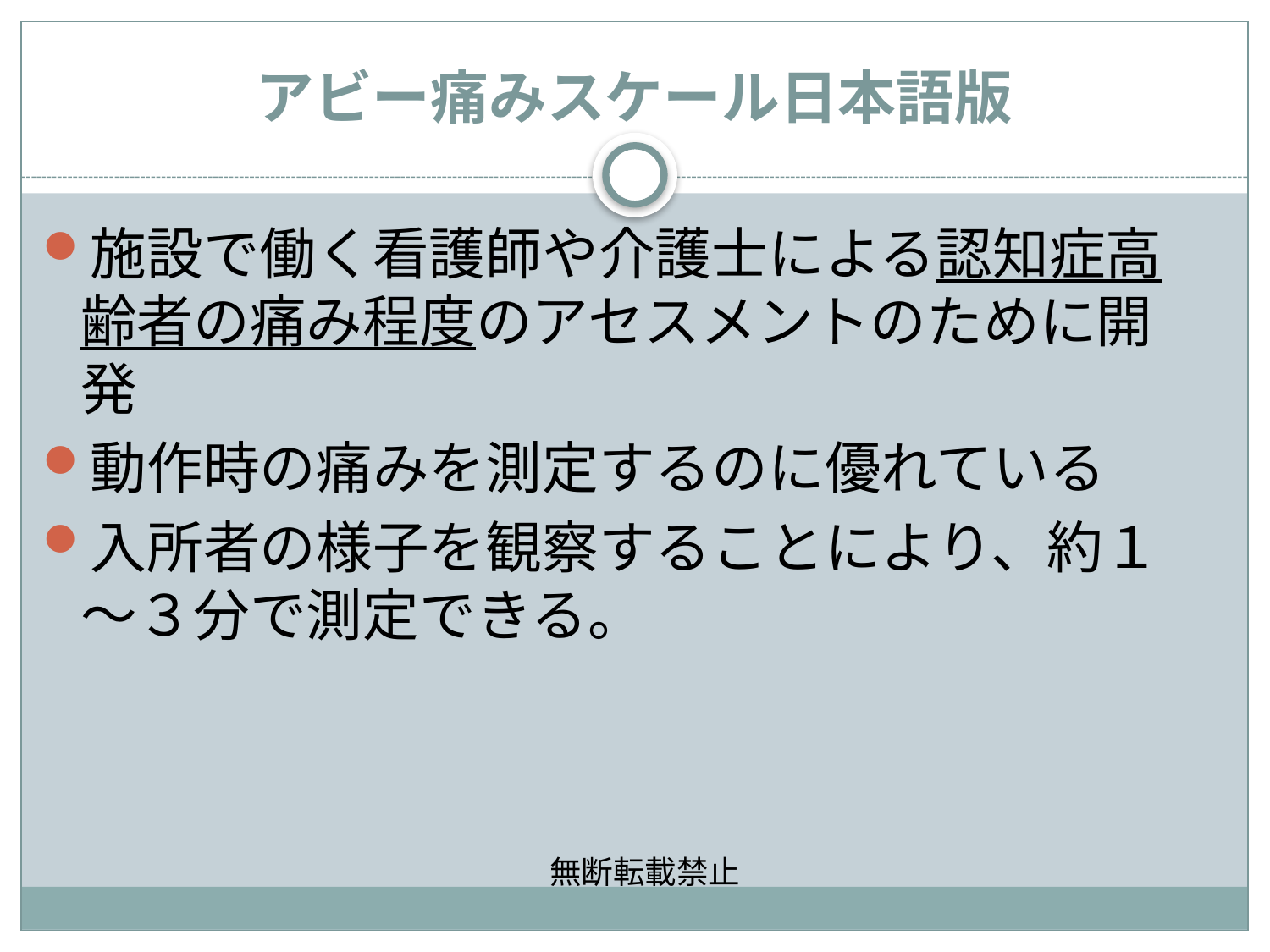

# アビー痛みスケール日本語版
施設で働く看護師や介護士による認知症高齢者の痛み程度のアセスメントのために開発
動作時の痛みを測定するのに優れている
入所者の様子を観察することにより、約１～３分で測定できる。

無断転載禁止